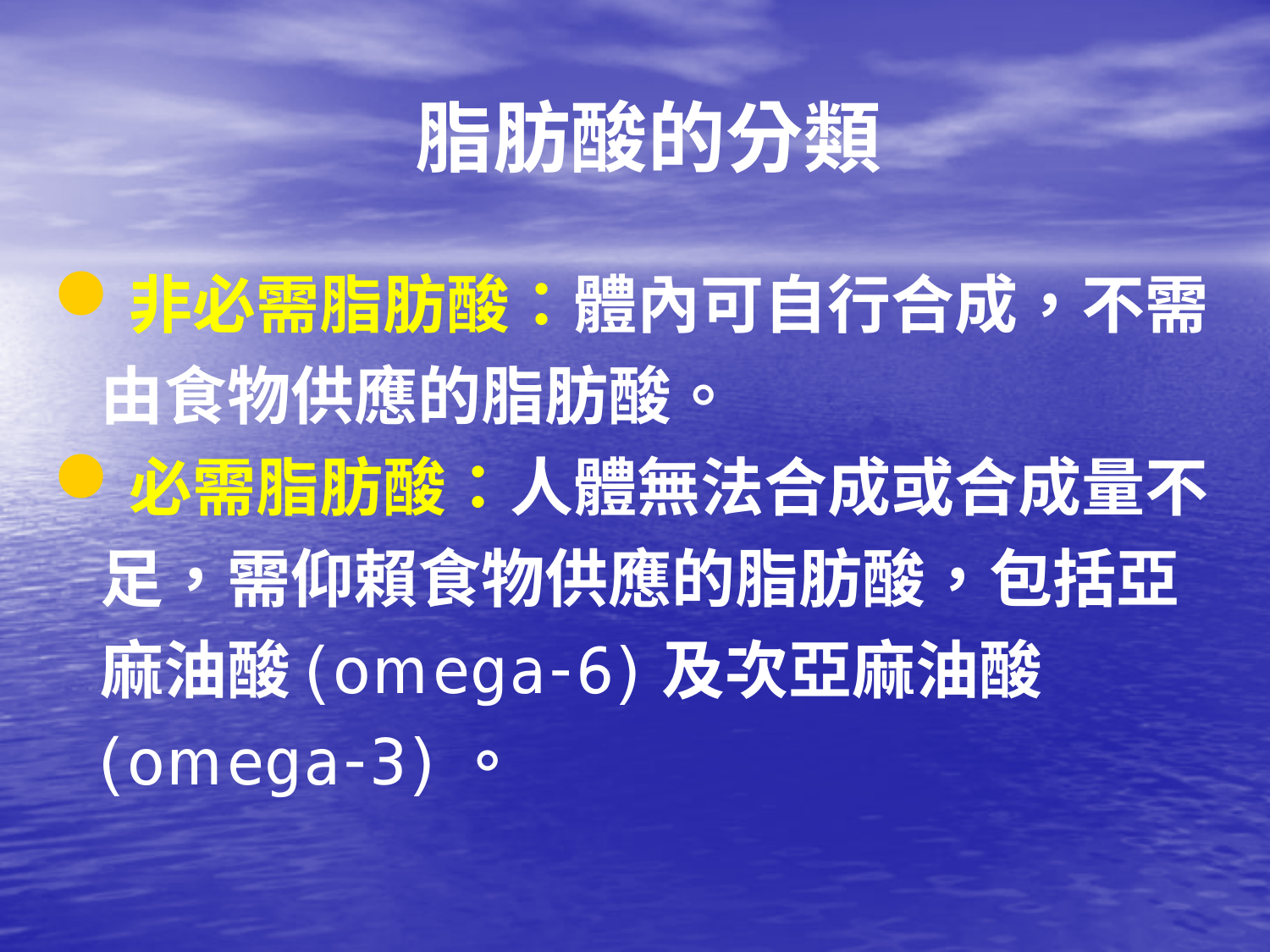

# 脂肪酸的分類
非必需脂肪酸：體內可自行合成，不需由食物供應的脂肪酸。
必需脂肪酸：人體無法合成或合成量不足，需仰賴食物供應的脂肪酸，包括亞麻油酸(omega-6)及次亞麻油酸(omega-3)。